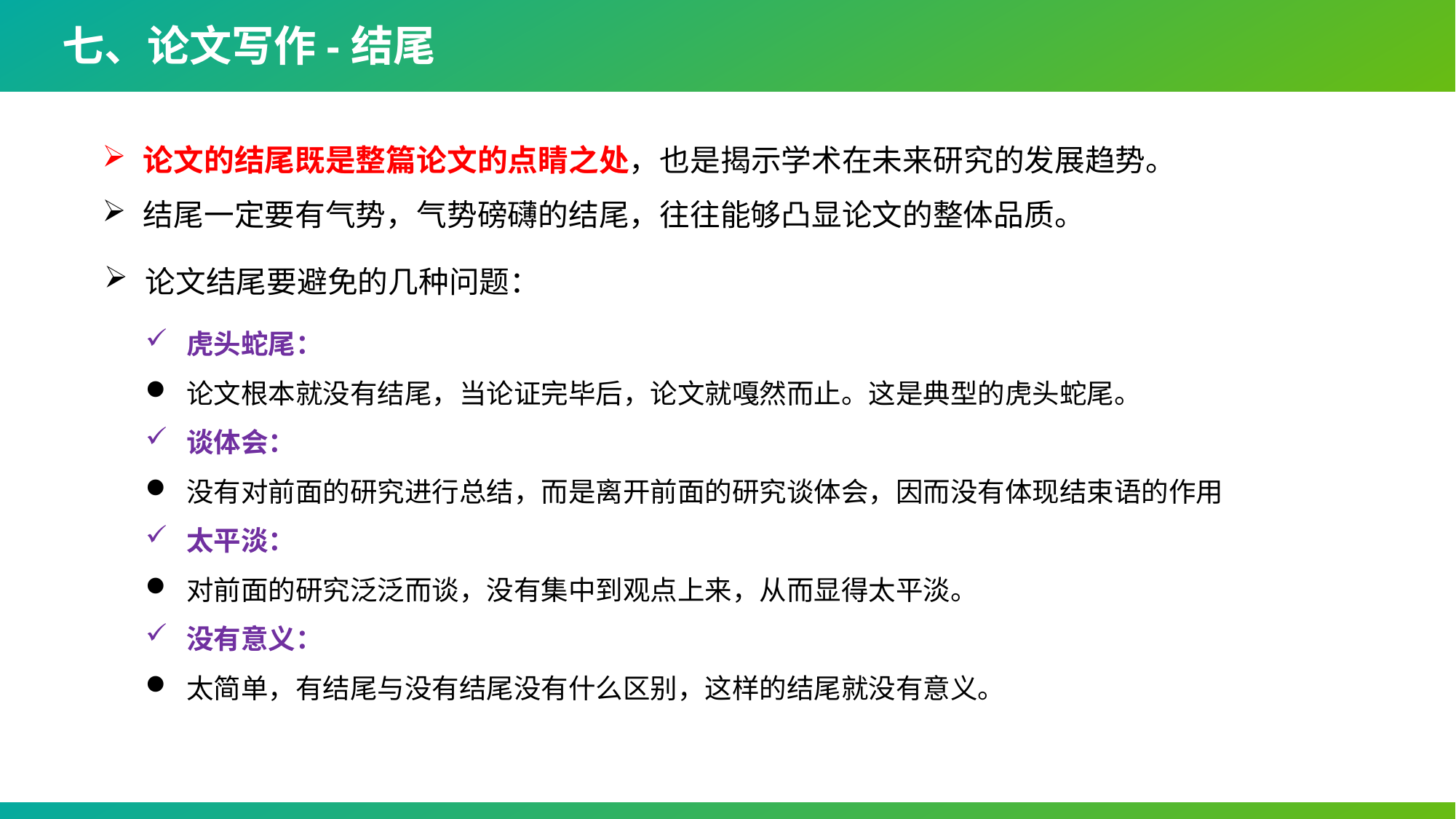

七、论文写作-结尾
论文的结尾既是整篇论文的点睛之处，也是揭示学术在未来研究的发展趋势。
结尾一定要有气势，气势磅礴的结尾，往往能够凸显论文的整体品质。
论文结尾要避免的几种问题：
虎头蛇尾：
论文根本就没有结尾，当论证完毕后，论文就嘎然而止。这是典型的虎头蛇尾。
谈体会：
没有对前面的研究进行总结，而是离开前面的研究谈体会，因而没有体现结束语的作用
太平淡：
对前面的研究泛泛而谈，没有集中到观点上来，从而显得太平淡。
没有意义：
太简单，有结尾与没有结尾没有什么区别，这样的结尾就没有意义。